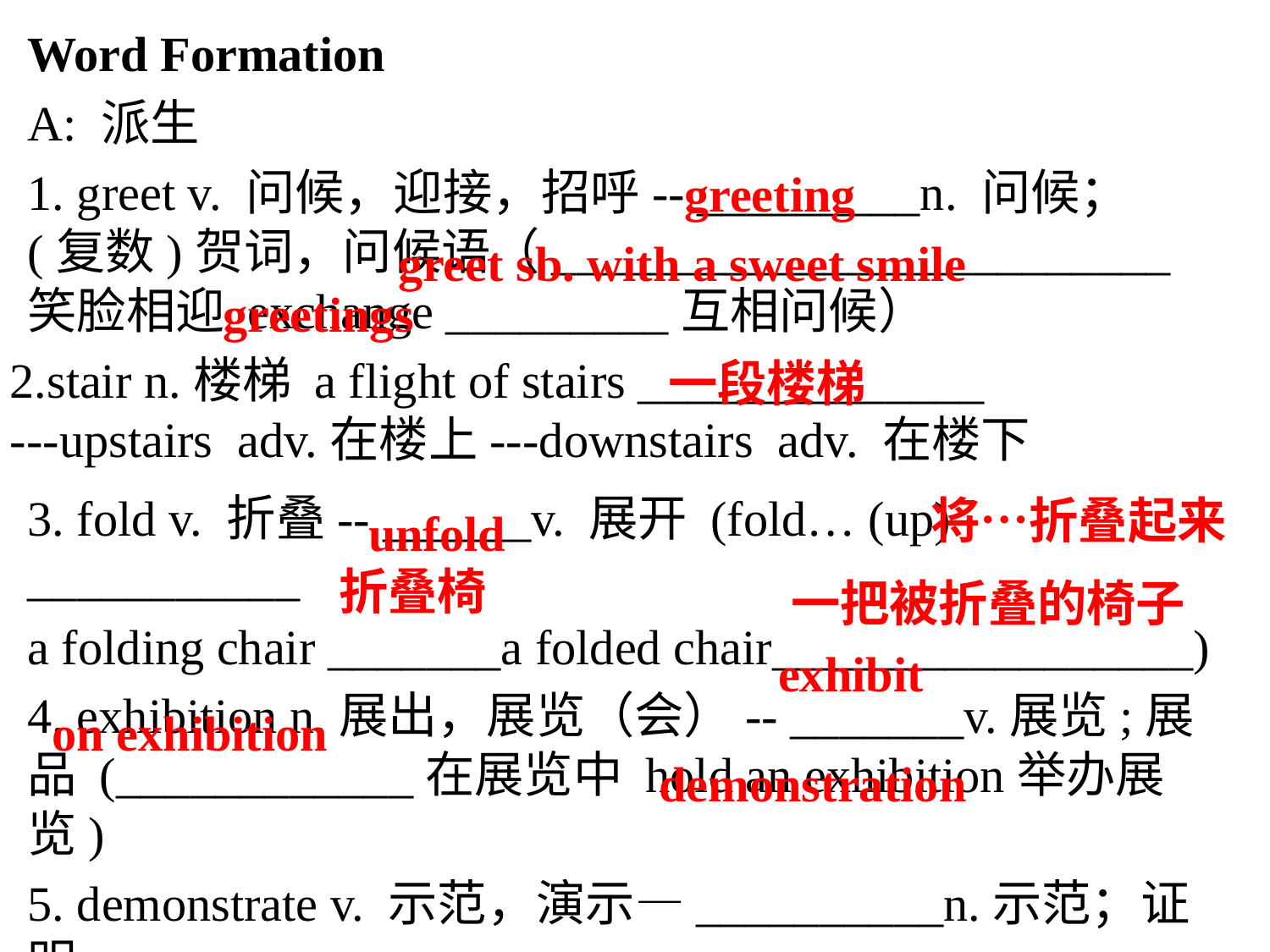

Word Formation
A: 派生
1. greet v. 问候，迎接，招呼-- _________n. 问候；(复数)贺词，问候语（_________________________ 笑脸相迎 exchange _________互相问候）

3. fold v. 折叠-- ______v. 展开 (fold… (up) ___________
a folding chair _______a folded chair_________________)
4. exhibition n.展出，展览（会）-- _______v.展览;展品 (____________在展览中 hold an exhibition举办展览)
5. demonstrate v. 示范，演示—__________n.示范；证明

greeting
greet sb. with a sweet smile
greetings
2.stair n.楼梯 a flight of stairs ______________
---upstairs  adv.在楼上---downstairs  adv. 在楼下
一段楼梯
将…折叠起来
unfold
折叠椅
一把被折叠的椅子
exhibit
on exhibition
demonstration